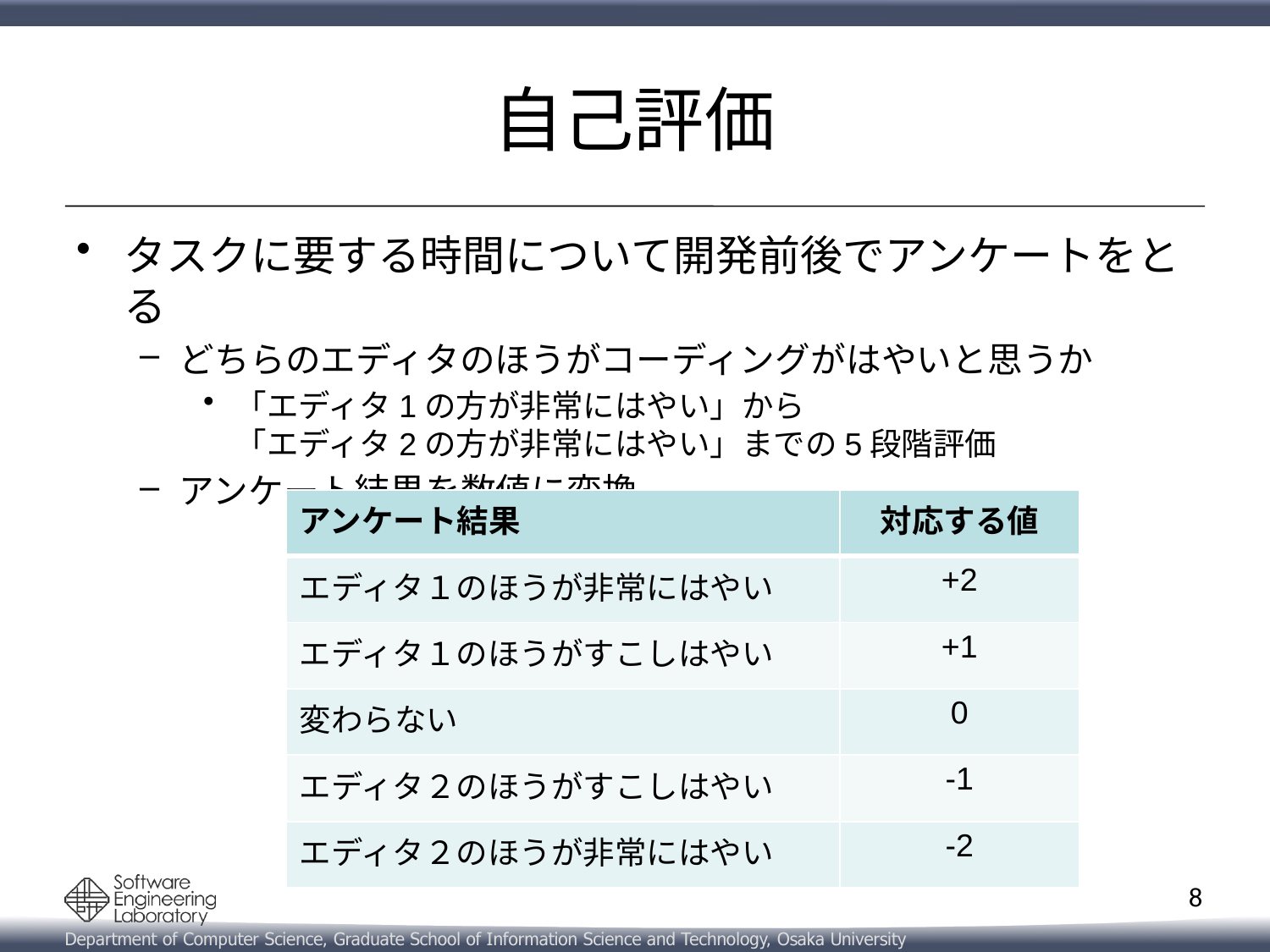

# 自己評価
タスクに要する時間について開発前後でアンケートをとる
どちらのエディタのほうがコーディングがはやいと思うか
「エディタ1の方が非常にはやい」から
「エディタ2の方が非常にはやい」までの5段階評価
アンケート結果を数値に変換
| アンケート結果 | 対応する値 |
| --- | --- |
| エディタ１のほうが非常にはやい | +2 |
| エディタ１のほうがすこしはやい | +1 |
| 変わらない | 0 |
| エディタ２のほうがすこしはやい | -1 |
| エディタ２のほうが非常にはやい | -2 |
8